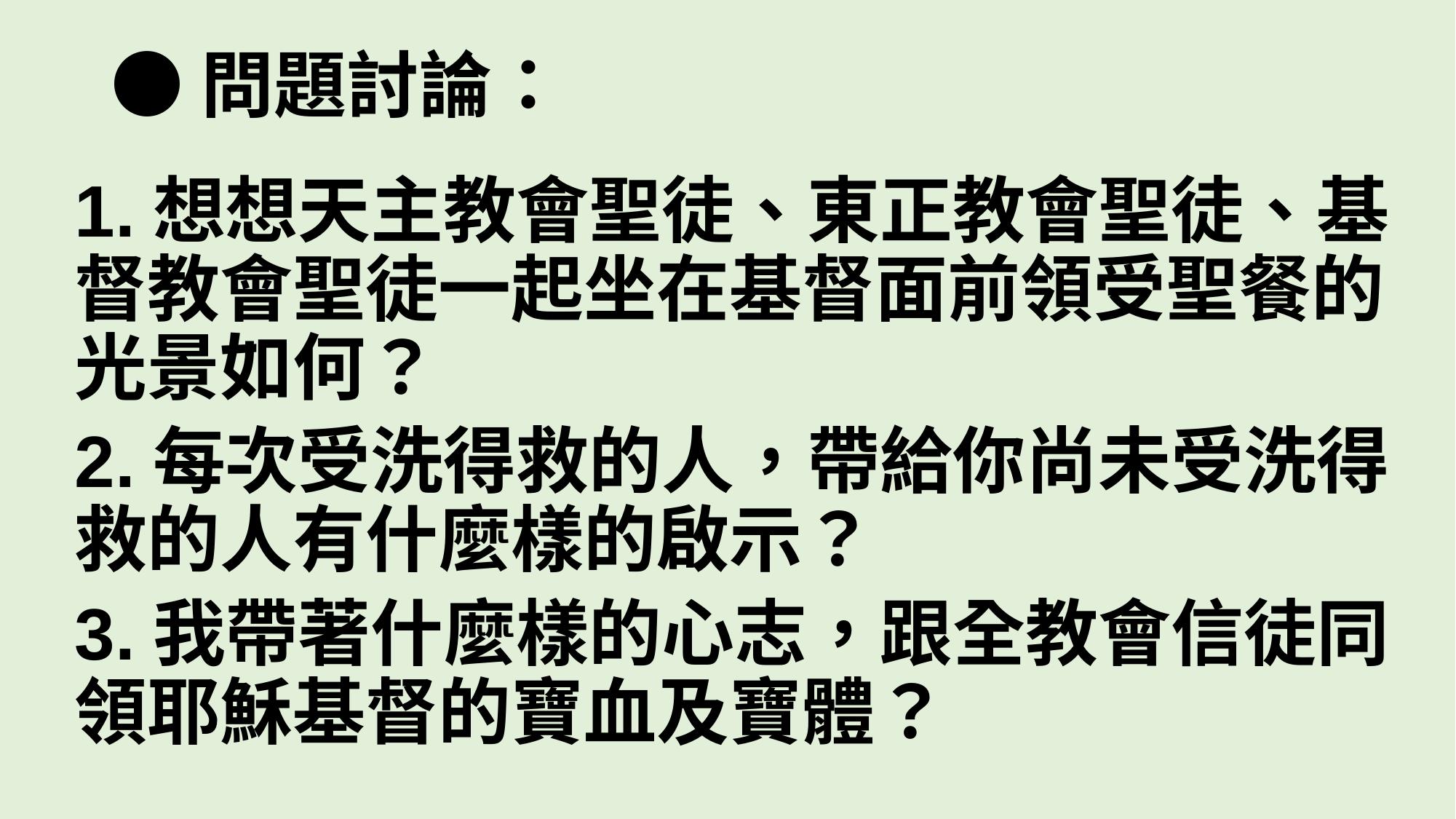

# ●問題討論：
1.想想天主教會聖徒、東正教會聖徒、基督教會聖徒一起坐在基督面前領受聖餐的光景如何？
2.每次受洗得救的人，帶給你尚未受洗得救的人有什麼樣的啟示？
3.我帶著什麼樣的心志，跟全教會信徒同領耶穌基督的寶血及寶體？